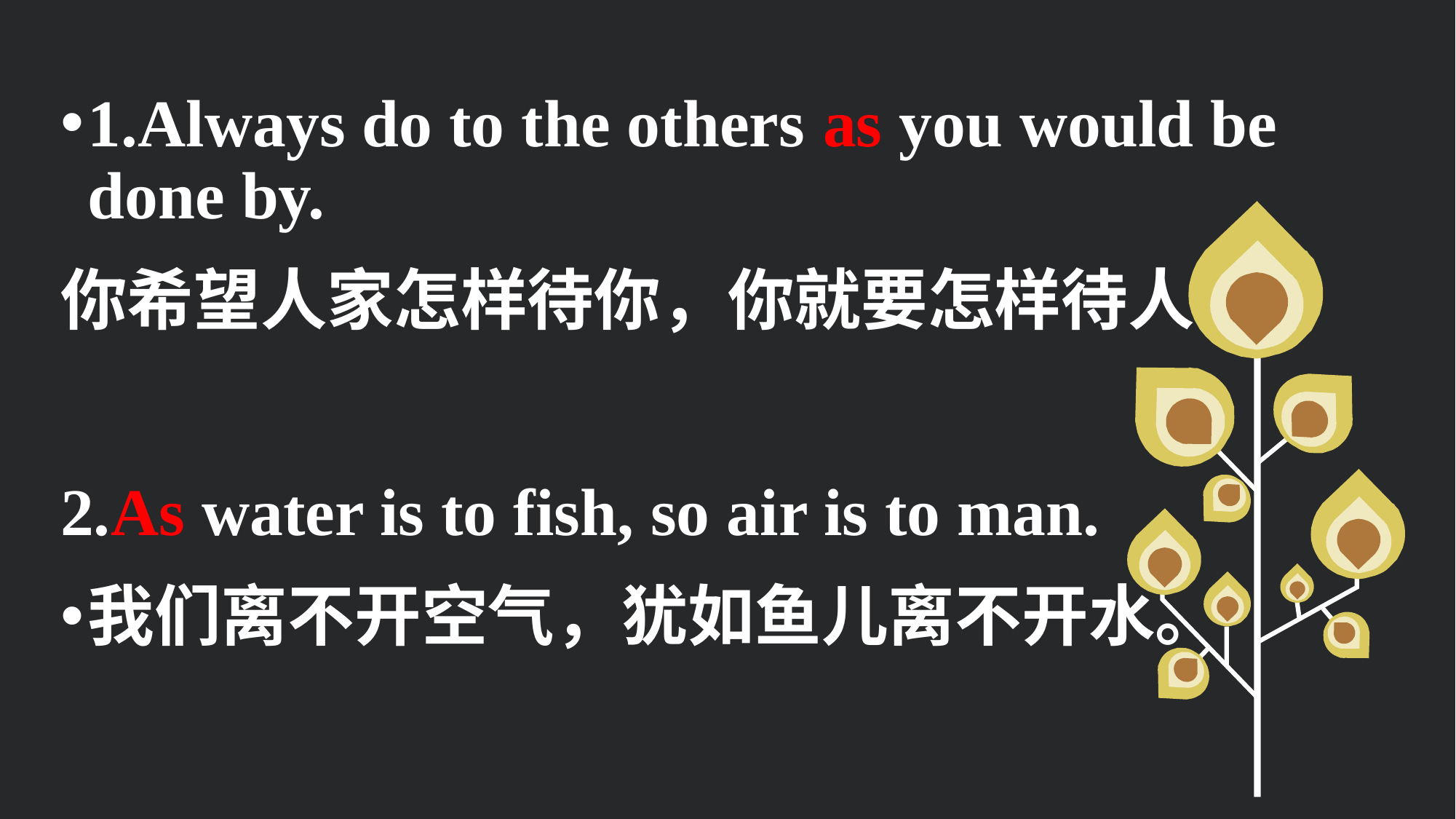

1.Always do to the others as you would be done by.
你希望人家怎样待你，你就要怎样待人。

2.As water is to fish, so air is to man.
我们离不开空气，犹如鱼儿离不开水。